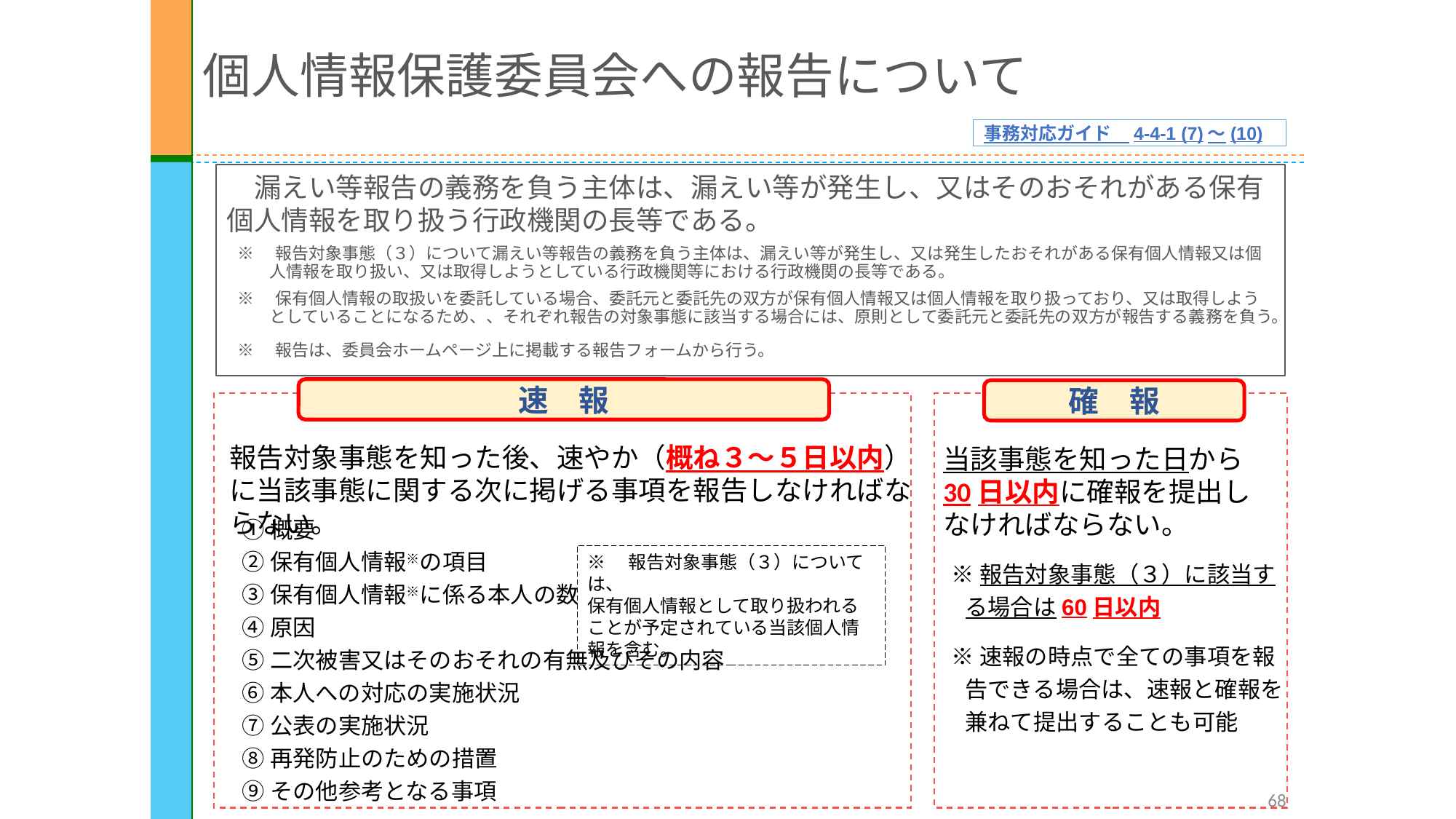

個人情報保護委員会への報告について
事務対応ガイド　4-4-1 (7)～(10)

　漏えい等報告の義務を負う主体は、漏えい等が発生し、又はそのおそれがある保有個人情報を取り扱う行政機関の長等である。
※　報告対象事態（３）について漏えい等報告の義務を負う主体は、漏えい等が発生し、又は発生したおそれがある保有個人情報又は個人情報を取り扱い、又は取得しようとしている行政機関等における行政機関の長等である。
※　保有個人情報の取扱いを委託している場合、委託元と委託先の双方が保有個人情報又は個人情報を取り扱っており、又は取得しようとしていることになるため、、それぞれ報告の対象事態に該当する場合には、原則として委託元と委託先の双方が報告する義務を負う。
※　報告は、委員会ホームページ上に掲載する報告フォームから行う。

速　報
確　報

報告対象事態を知った後、速やか（概ね３～５日以内）に当該事態に関する次に掲げる事項を報告しなければならない。
当該事態を知った日から30日以内に確報を提出しなければならない。
①概要
②保有個人情報※の項目
③保有個人情報※に係る本人の数
④原因
⑤二次被害又はそのおそれの有無及びその内容
⑥本人への対応の実施状況
⑦公表の実施状況
⑧再発防止のための措置
⑨その他参考となる事項
※報告対象事態（３）に該当する場合は60日以内

※速報の時点で全ての事項を報告できる場合は、速報と確報を兼ねて提出することも可能
※　報告対象事態（３）については、
保有個人情報として取り扱われることが予定されている当該個人情報を含む。

68